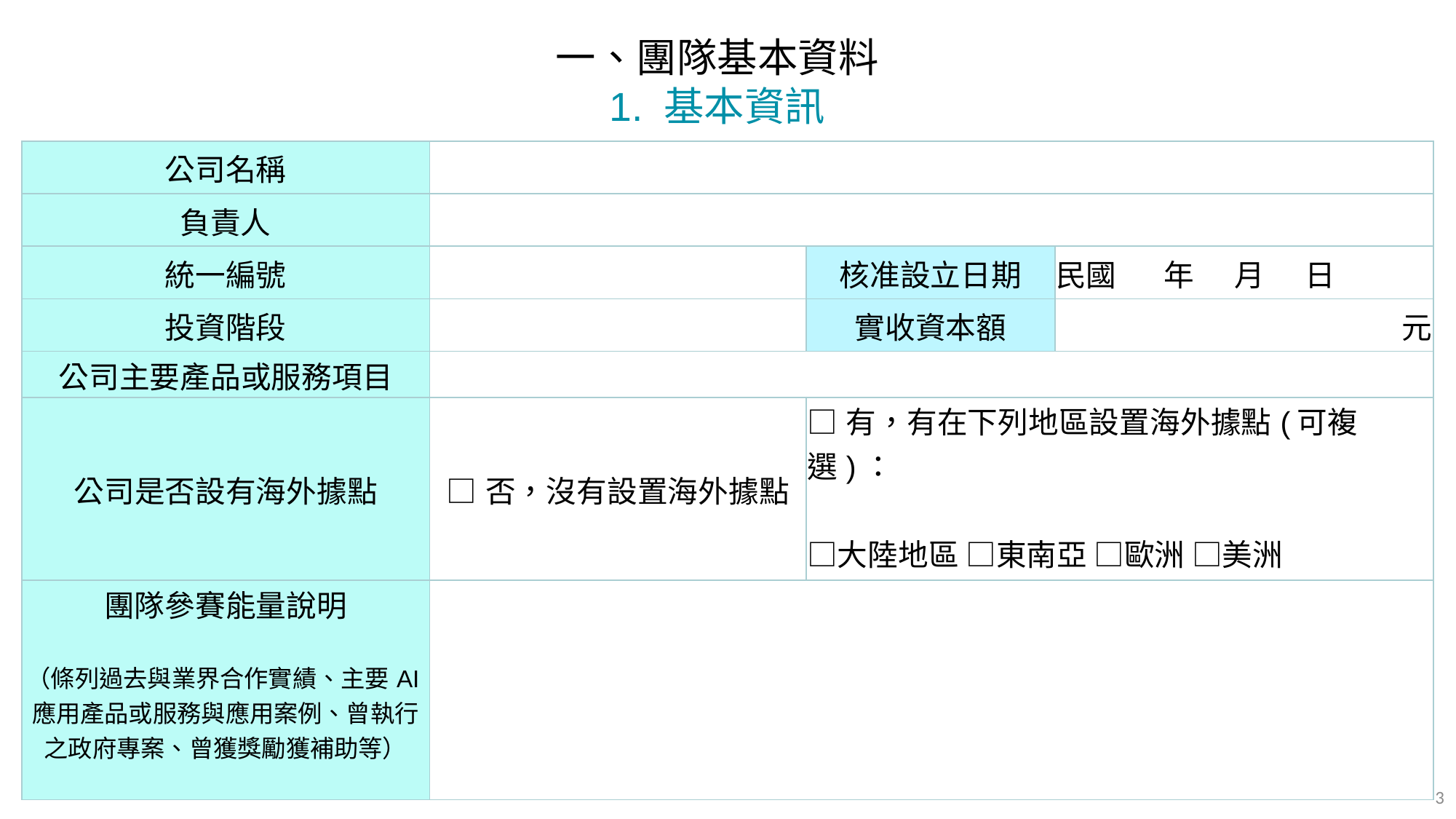

一、團隊基本資料
1. 基本資訊

| 公司名稱 |  |  |  |
| --- | --- | --- | --- |
| 負責人 |  |  |  |
| 統一編號 |  | 核准設立日期 | 民國 年 月 日 |
| 投資階段 |  | 實收資本額 | 元 |
| 公司主要產品或服務項目 |  |  |  |
| 公司是否設有海外據點 | □否，沒有設置海外據點 | □有，有在下列地區設置海外據點(可複選)： □大陸地區 □東南亞 □歐洲 □美洲 □日韓 □澳洲 □其他： |  |
| 團隊參賽能量說明 （條列過去與業界合作實績、主要AI應用產品或服務與應用案例、曾執行之政府專案、曾獲獎勵獲補助等） |  |  |  |

3